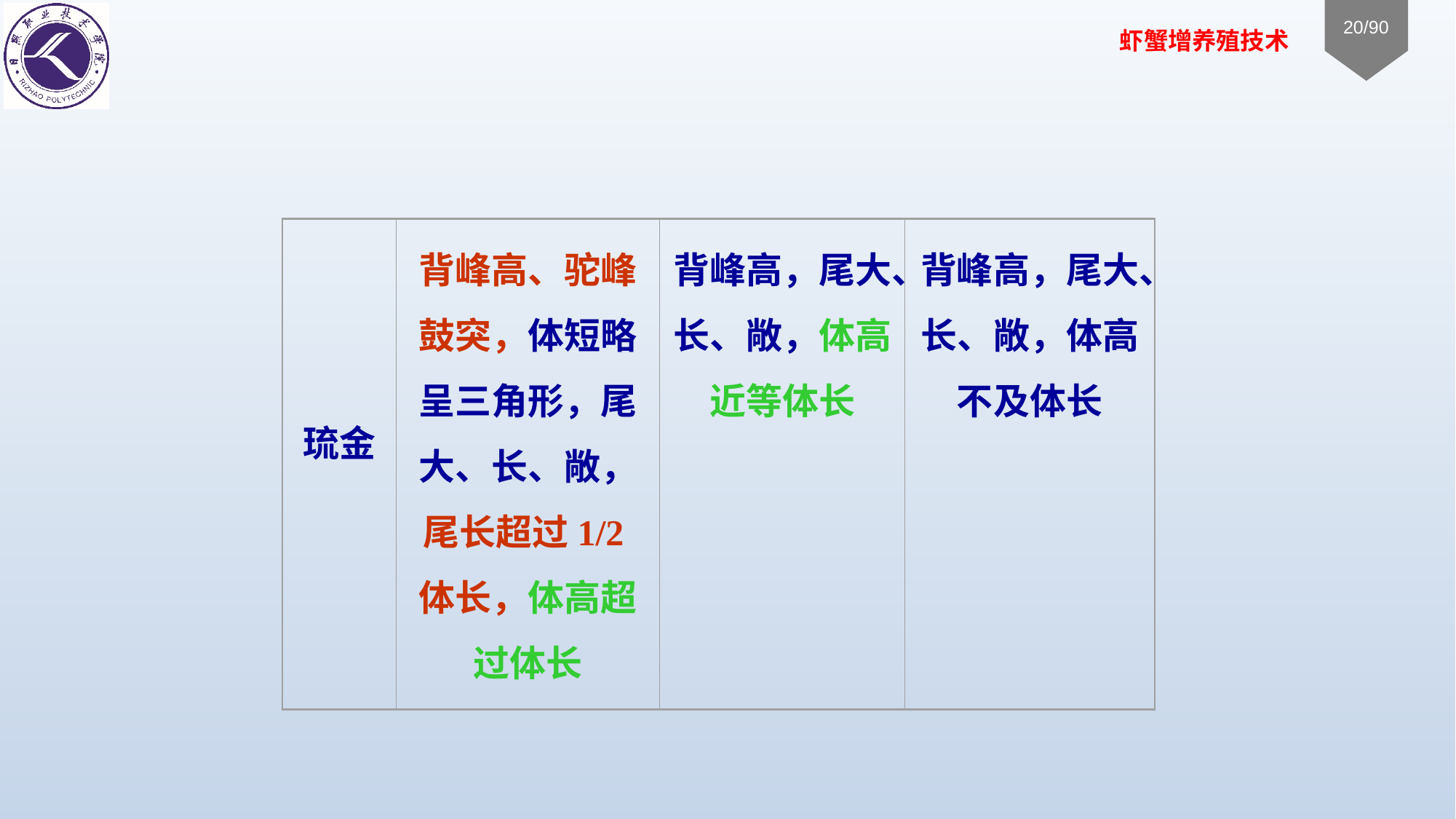

琉金

背峰高、驼峰鼓突，体短略呈三角形，尾大、长、敞，尾长超过1/2体长，体高超过体长

背峰高，尾大、长、敞，体高近等体长

背峰高，尾大、长、敞，体高不及体长